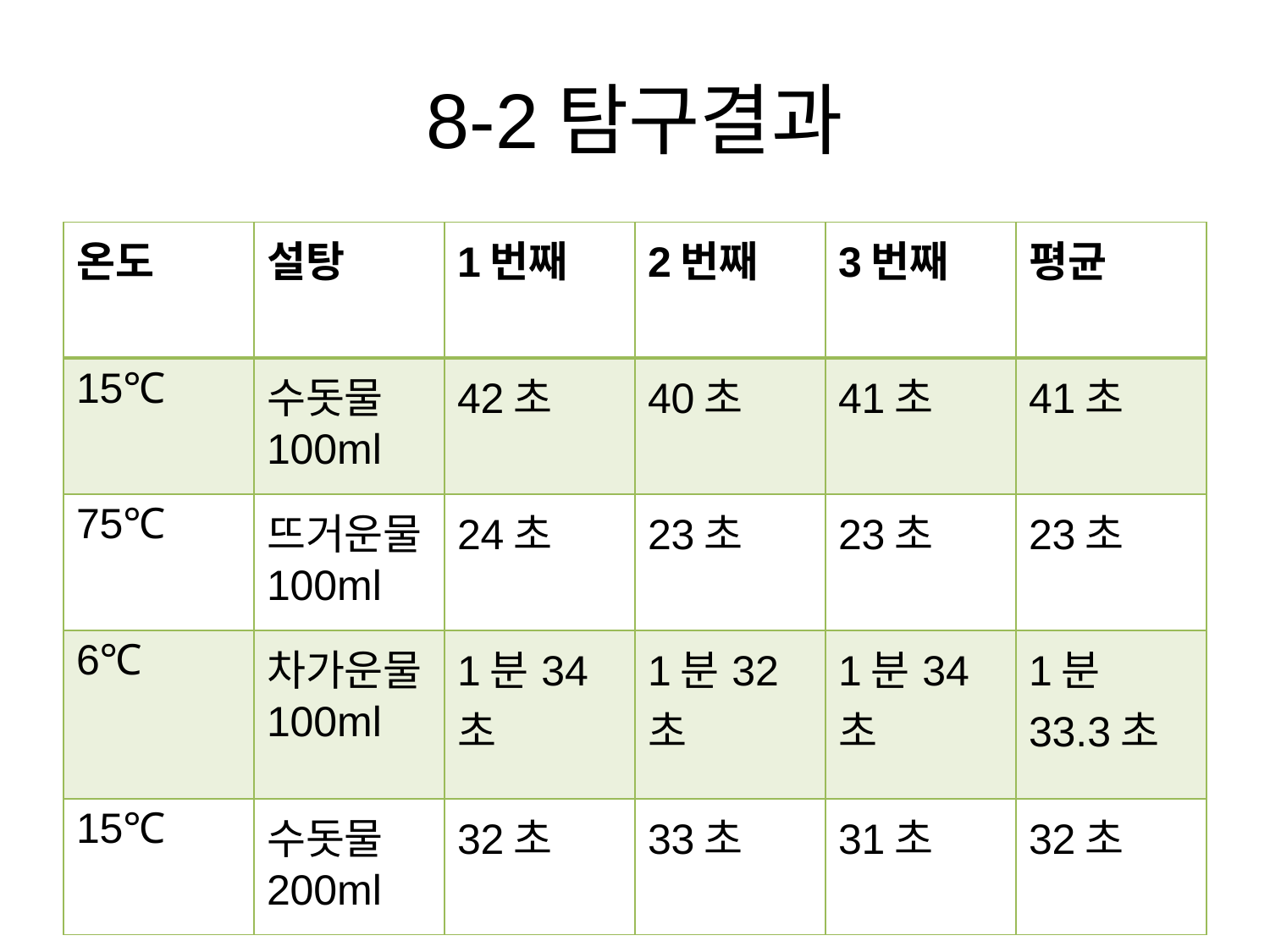

# 8-2탐구결과
| 온도 | 설탕 | 1번째 | 2번째 | 3번째 | 평균 |
| --- | --- | --- | --- | --- | --- |
| 15℃ | 수돗물100ml | 42초 | 40초 | 41초 | 41초 |
| 75℃ | 뜨거운물100ml | 24초 | 23초 | 23초 | 23초 |
| 6℃ | 차가운물100ml | 1분34초 | 1분32초 | 1분34초 | 1분33.3초 |
| 15℃ | 수돗물200ml | 32초 | 33초 | 31초 | 32초 |